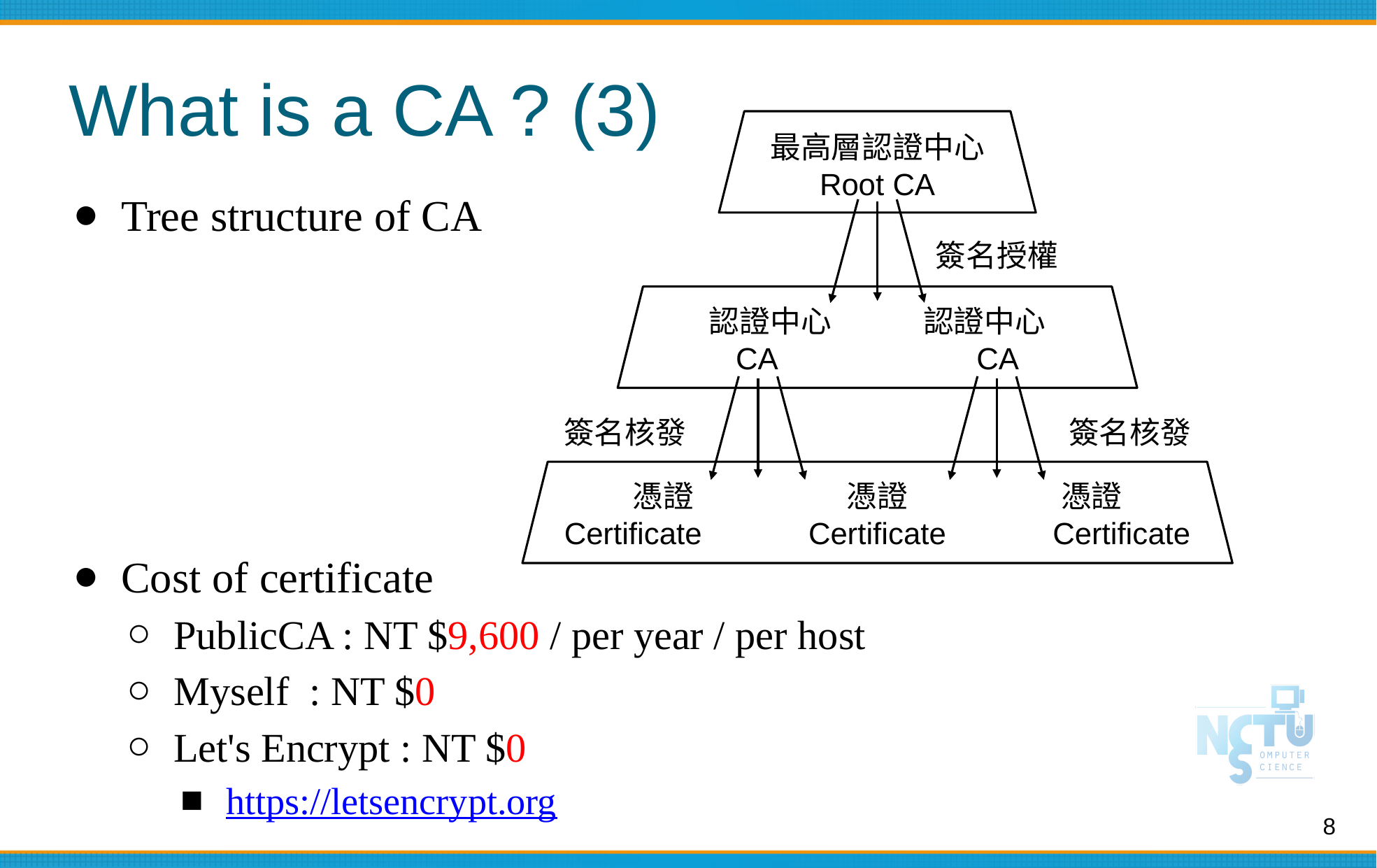

# What is a CA ? (3)
最高層認證中心
Root CA
簽名授權
認證中心　　　認證中心
CA　　　　　　CA
簽名核發
簽名核發
憑證　　　　　憑證　　　　　憑證
Certificate　　　Certificate　　　Certificate
Tree structure of CA

Cost of certificate
PublicCA : NT $9,600 / per year / per host
Myself  : NT $0
Let's Encrypt : NT $0
https://letsencrypt.org
8